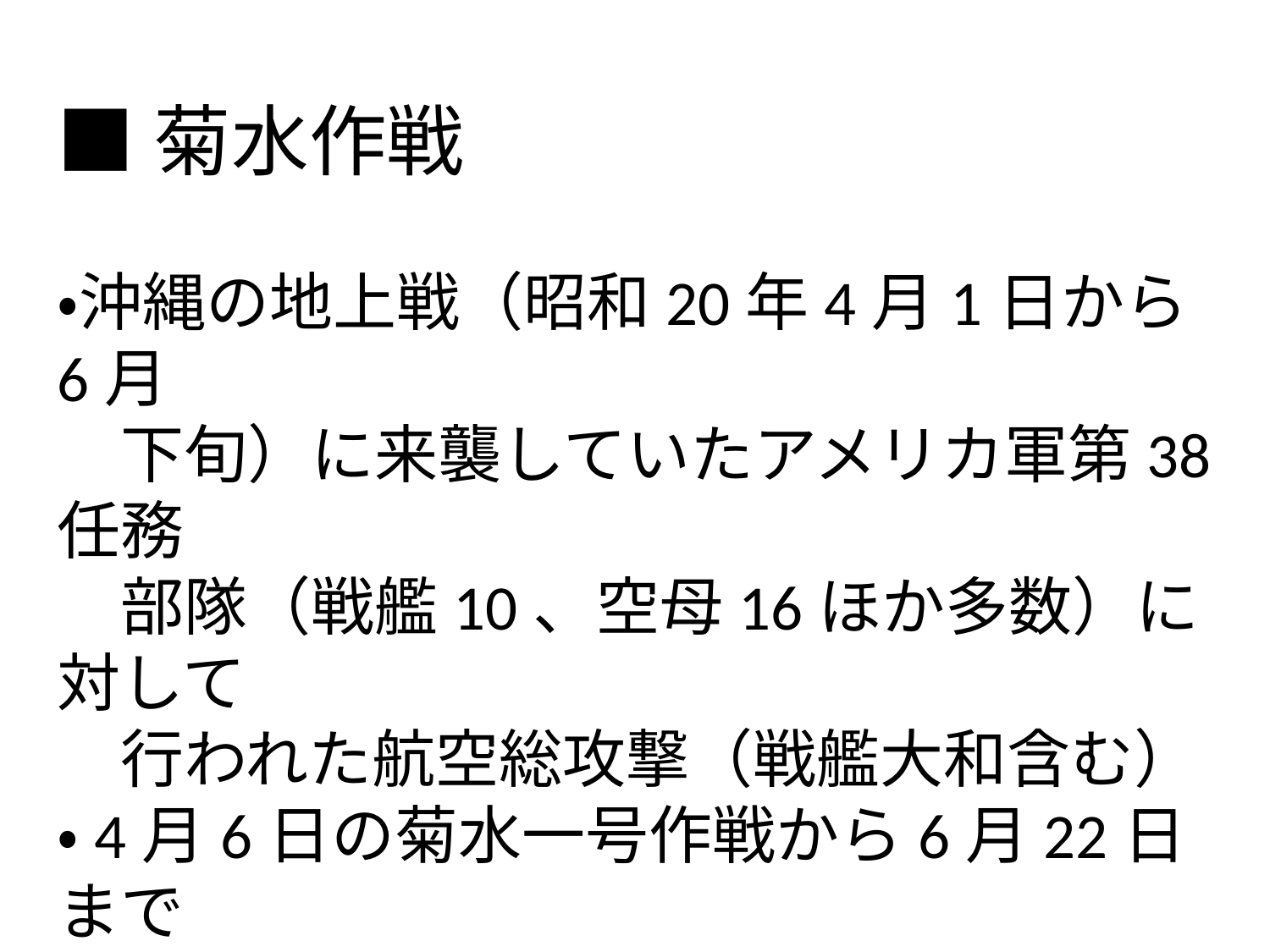

■菊水作戦

・沖縄の地上戦（昭和20年4月1日から6月
　下旬）に来襲していたアメリカ軍第38任務
　部隊（戦艦10、空母16ほか多数）に対して
　行われた航空総攻撃（戦艦大和含む）
・4月6日の菊水一号作戦から6月22日まで
　の菊水十号作戦